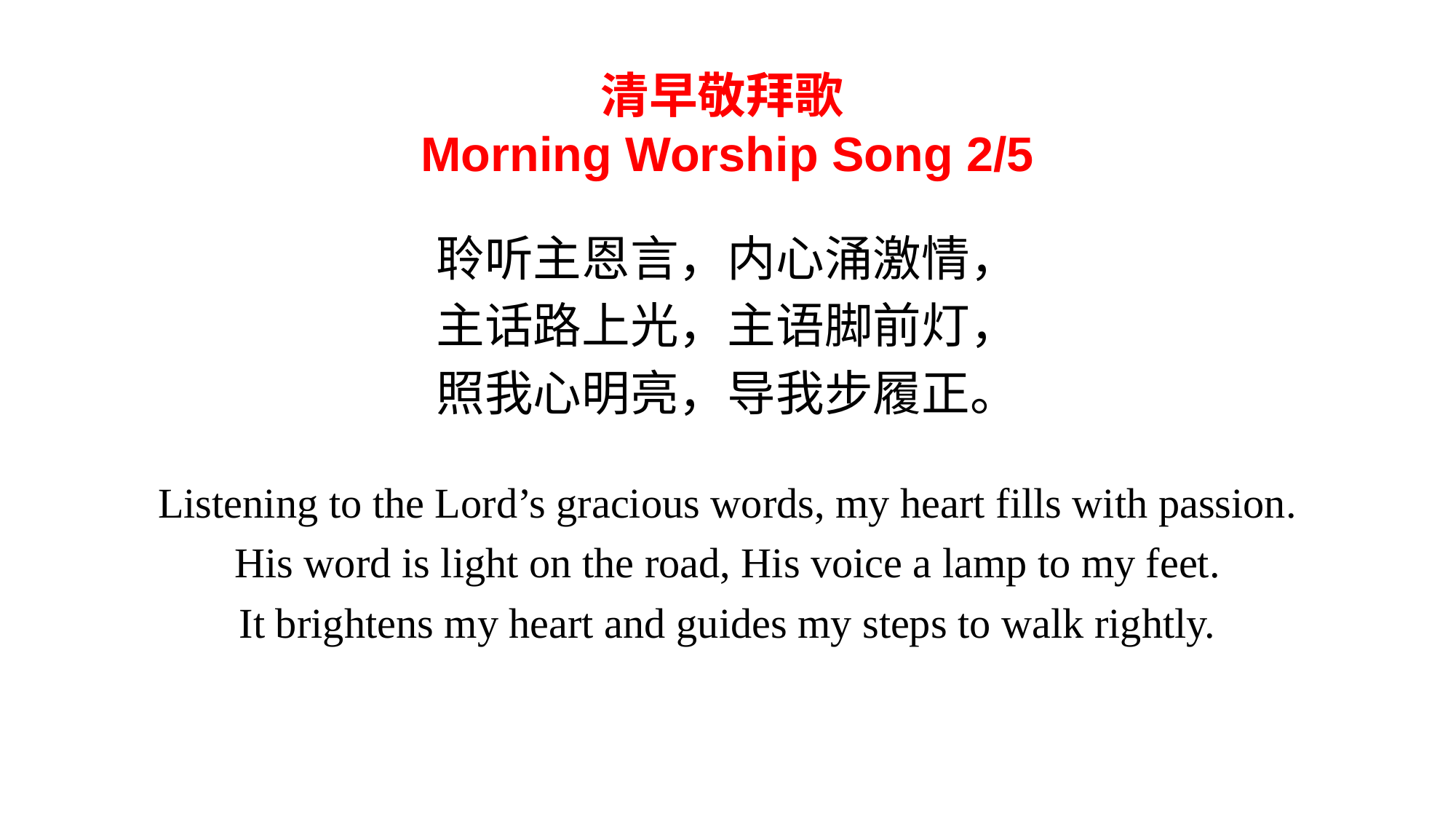

# 清早敬拜歌 Morning Worship Song 2/5
聆听主恩言，内心涌激情，
主话路上光，主语脚前灯，
照我心明亮，导我步履正。

Listening to the Lord’s gracious words, my heart fills with passion.
His word is light on the road, His voice a lamp to my feet.
It brightens my heart and guides my steps to walk rightly.